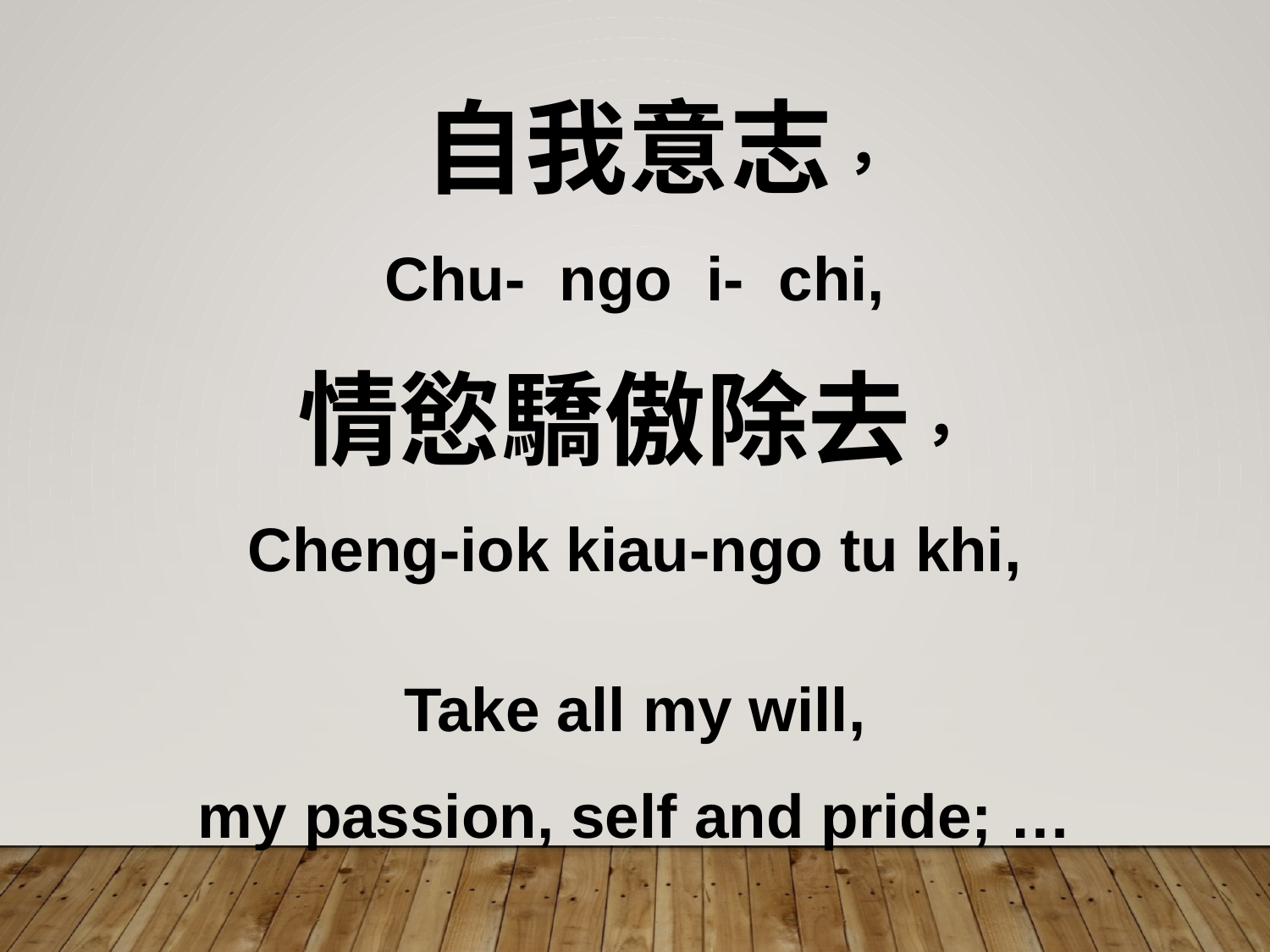

自我意志，
Chu-  ngo  i-  chi,
情慾驕傲除去，
Cheng-iok kiau-ngo tu khi,

Take all my will,
my passion, self and pride; …